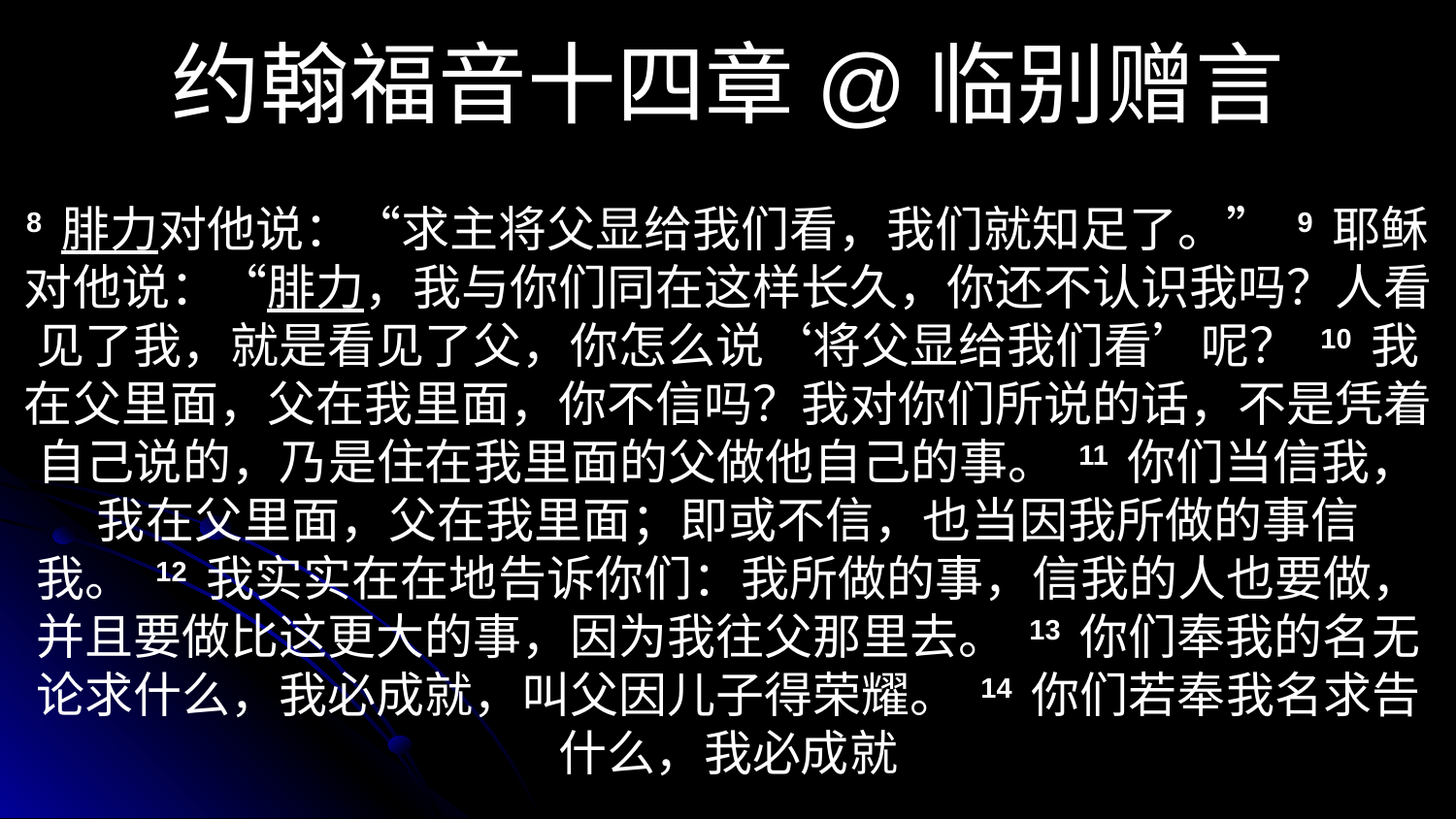

约翰福音十四章@临别赠言
8 腓力对他说：“求主将父显给我们看，我们就知足了。” 9 耶稣对他说：“腓力，我与你们同在这样长久，你还不认识我吗？人看见了我，就是看见了父，你怎么说‘将父显给我们看’呢？ 10 我在父里面，父在我里面，你不信吗？我对你们所说的话，不是凭着自己说的，乃是住在我里面的父做他自己的事。 11 你们当信我，我在父里面，父在我里面；即或不信，也当因我所做的事信我。 12 我实实在在地告诉你们：我所做的事，信我的人也要做，并且要做比这更大的事，因为我往父那里去。 13 你们奉我的名无论求什么，我必成就，叫父因儿子得荣耀。 14 你们若奉我名求告什么，我必成就